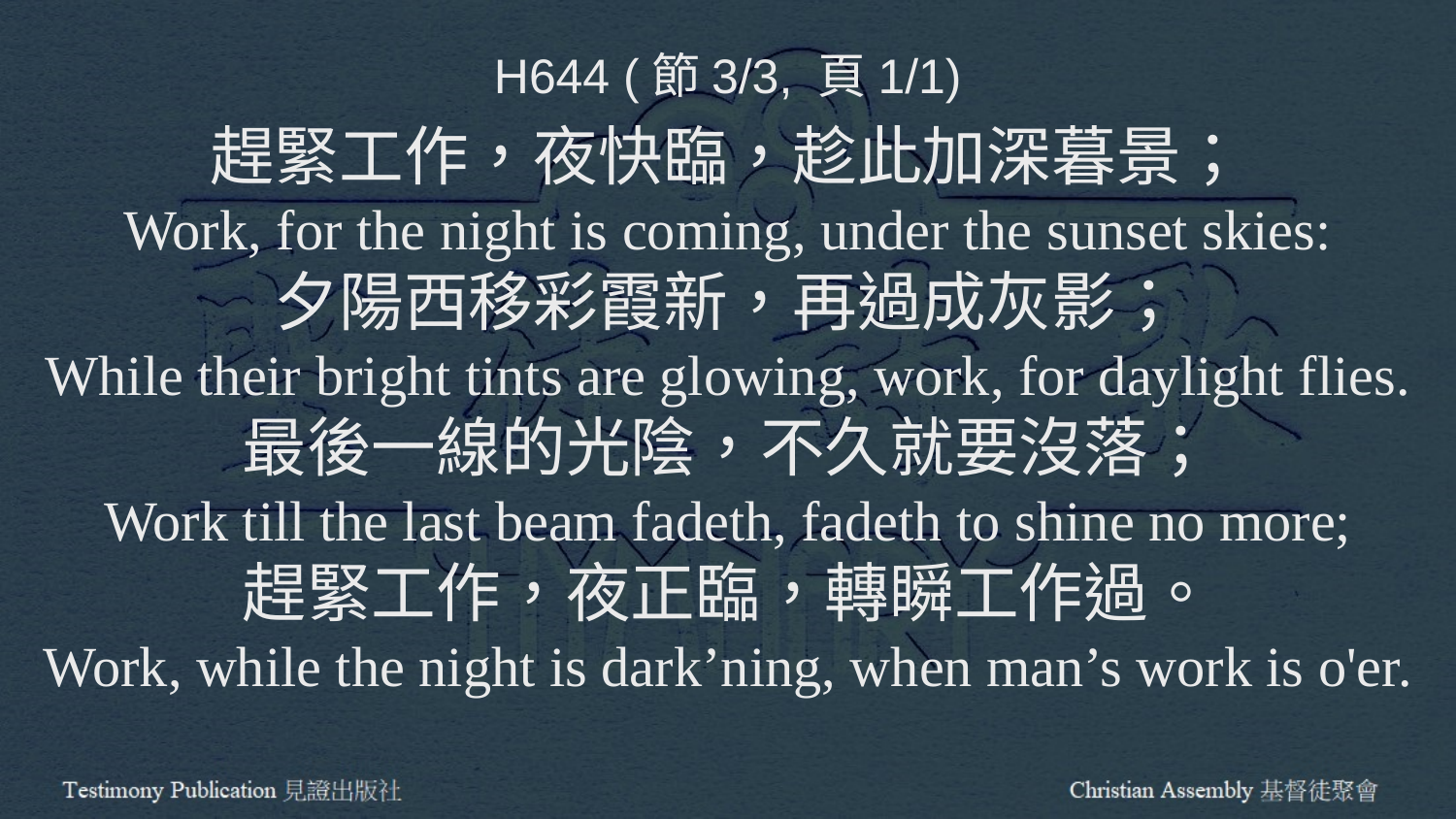

H644 (節3/3, 頁1/1)
趕緊工作，夜快臨，趁此加深暮景；
Work, for the night is coming, under the sunset skies:
夕陽西移彩霞新，再過成灰影；
While their bright tints are glowing, work, for daylight flies.
最後一線的光陰，不久就要沒落；
Work till the last beam fadeth, fadeth to shine no more;
趕緊工作，夜正臨，轉瞬工作過。
Work, while the night is dark’ning, when man’s work is o'er.